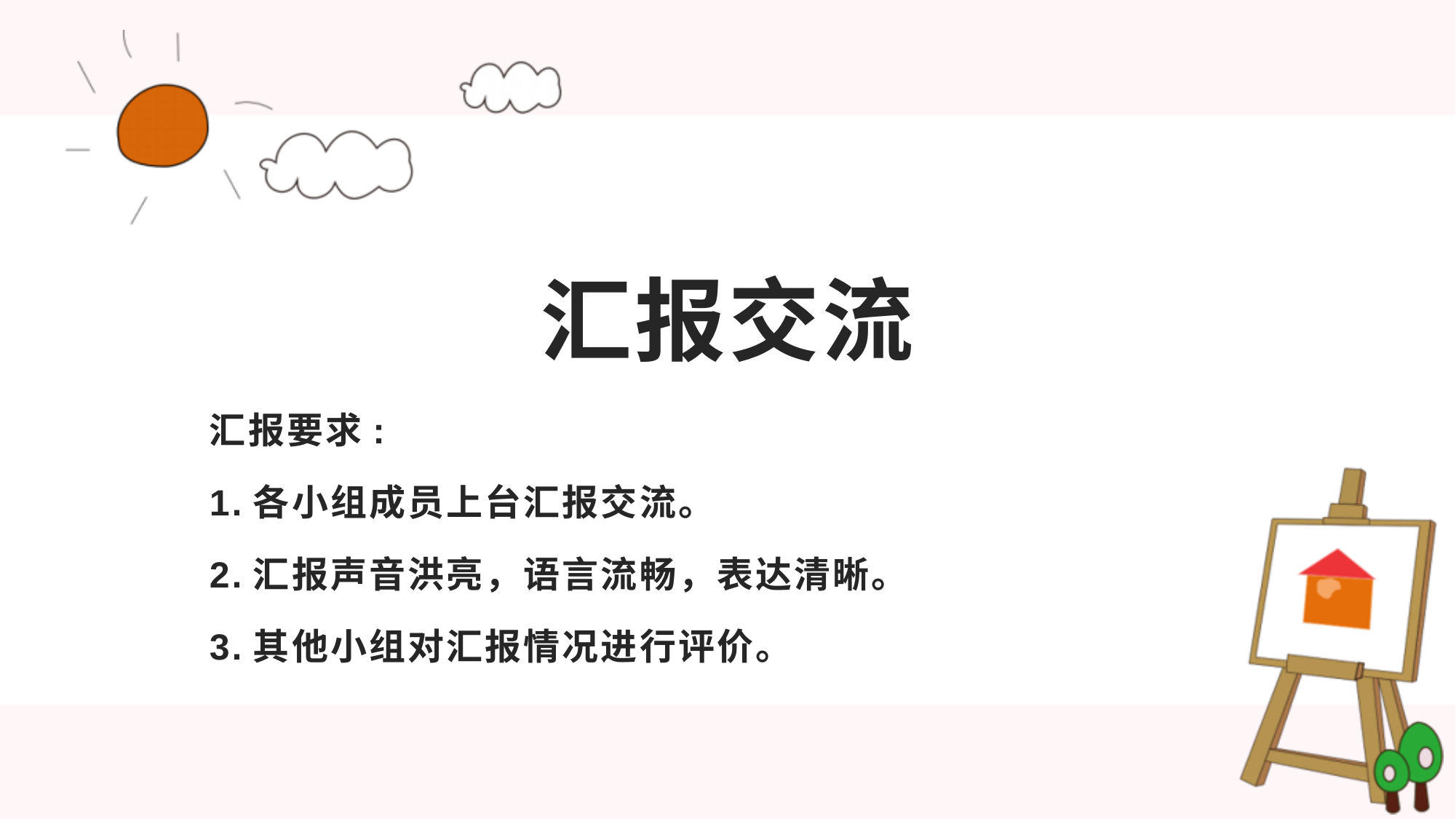

# 汇报交流
汇报要求:
1.各小组成员上台汇报交流。
2.汇报声音洪亮，语言流畅，表达清晰。
3.其他小组对汇报情况进行评价。